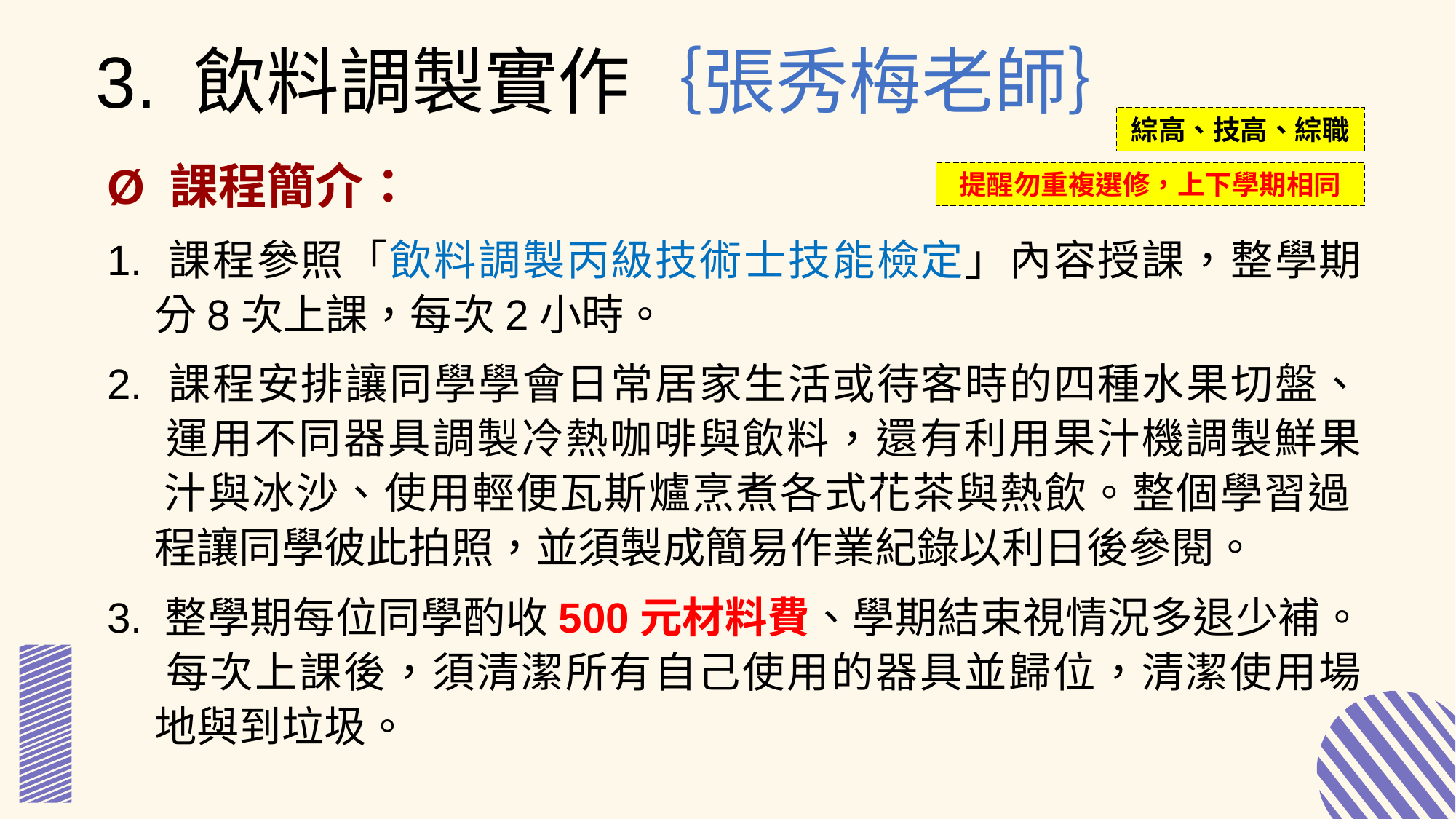

3. 飲料調製實作｛張秀梅老師｝
綜高、技高、綜職
Ø 課程簡介：
1. 課程參照「飲料調製丙級技術士技能檢定」內容授課，整學期
     分8次上課，每次2小時。
2. 課程安排讓同學學會日常居家生活或待客時的四種水果切盤、
     運用不同器具調製冷熱咖啡與飲料，還有利用果汁機調製鮮果
     汁與冰沙、使用輕便瓦斯爐烹煮各式花茶與熱飲。整個學習過
     程讓同學彼此拍照，並須製成簡易作業紀錄以利日後參閱。
3. 整學期每位同學酌收500元材料費、學期結束視情況多退少補。
     每次上課後，須清潔所有自己使用的器具並歸位，清潔使用場
     地與到垃圾。
提醒勿重複選修，上下學期相同